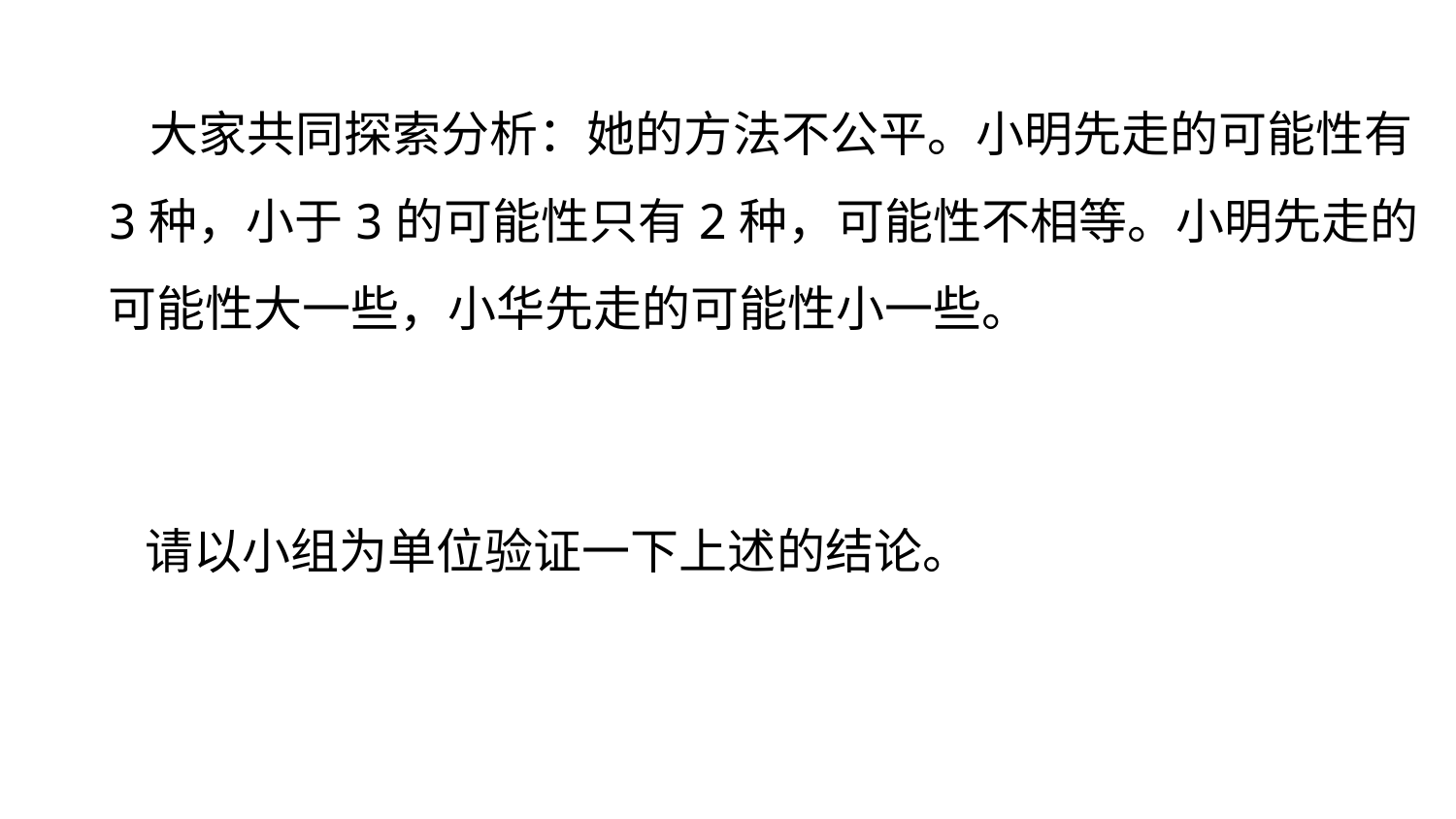

大家共同探索分析：她的方法不公平。小明先走的可能性有3种，小于3的可能性只有2种，可能性不相等。小明先走的可能性大一些，小华先走的可能性小一些。
请以小组为单位验证一下上述的结论。